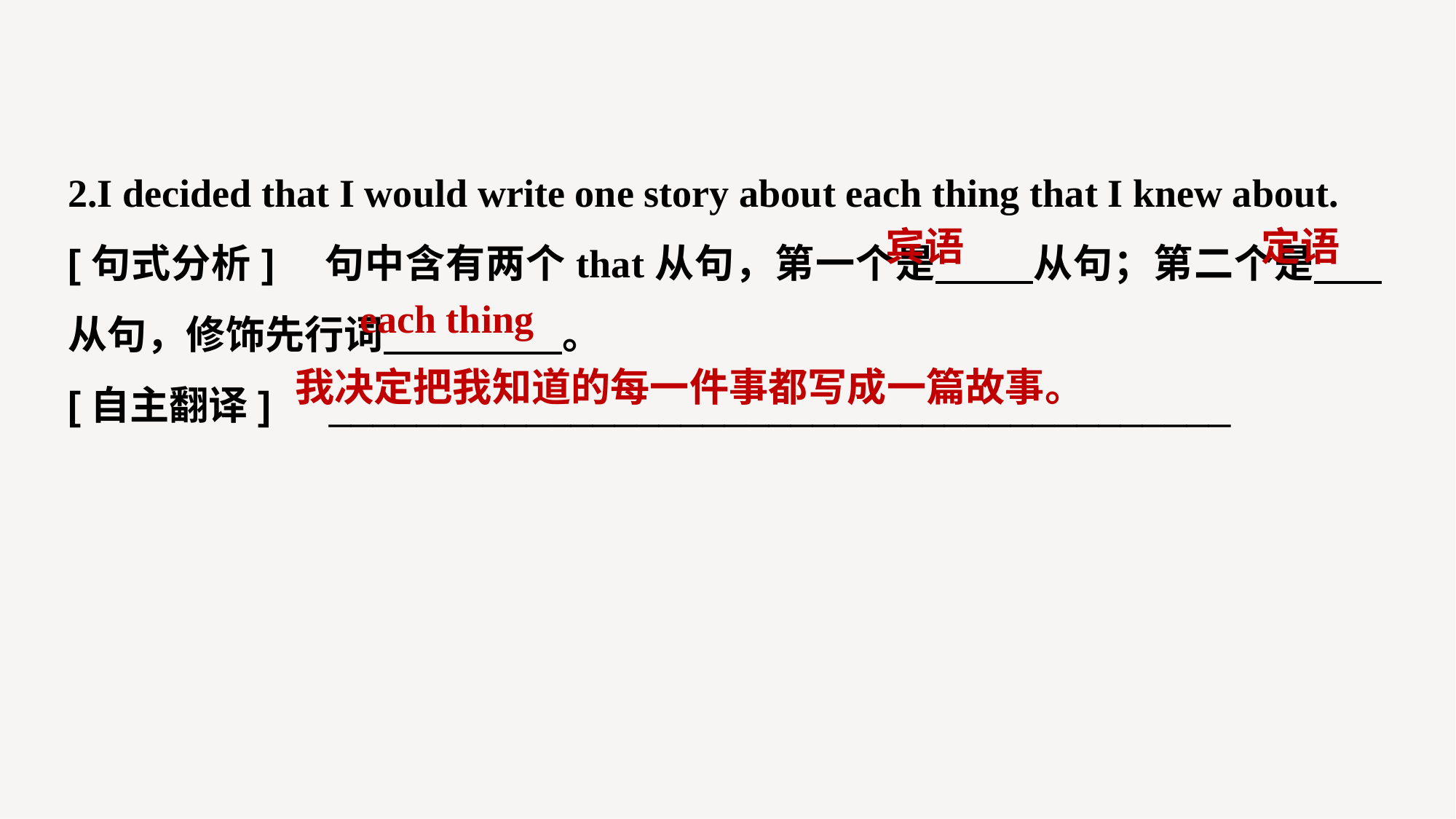

2.I decided that I would write one story about each thing that I knew about.
[句式分析]　句中含有两个that从句，第一个是          从句；第二个是        从句，修饰先行词                    。
[自主翻译]　_________________________________________
宾语
定语
each thing
我决定把我知道的每一件事都写成一篇故事。